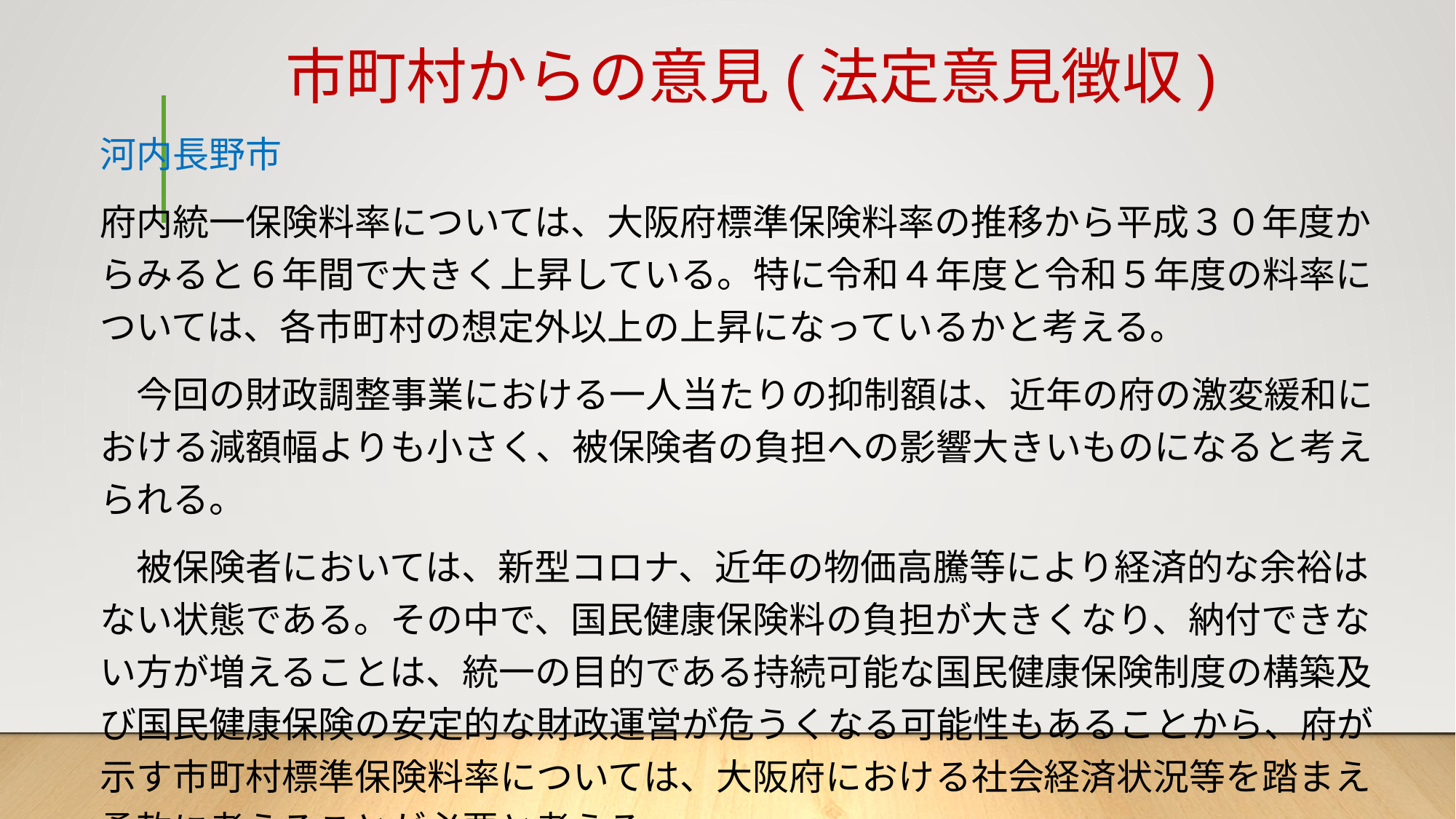

# 市町村からの意見(法定意見徴収)
河内長野市
府内統一保険料率については、大阪府標準保険料率の推移から平成３０年度からみると６年間で大きく上昇している。特に令和４年度と令和５年度の料率については、各市町村の想定外以上の上昇になっているかと考える。
　今回の財政調整事業における一人当たりの抑制額は、近年の府の激変緩和における減額幅よりも小さく、被保険者の負担への影響大きいものになると考えられる。
　被保険者においては、新型コロナ、近年の物価高騰等により経済的な余裕はない状態である。その中で、国民健康保険料の負担が大きくなり、納付できない方が増えることは、統一の目的である持続可能な国民健康保険制度の構築及び国民健康保険の安定的な財政運営が危うくなる可能性もあることから、府が示す市町村標準保険料率については、大阪府における社会経済状況等を踏まえ柔軟に考えることが必要と考える。